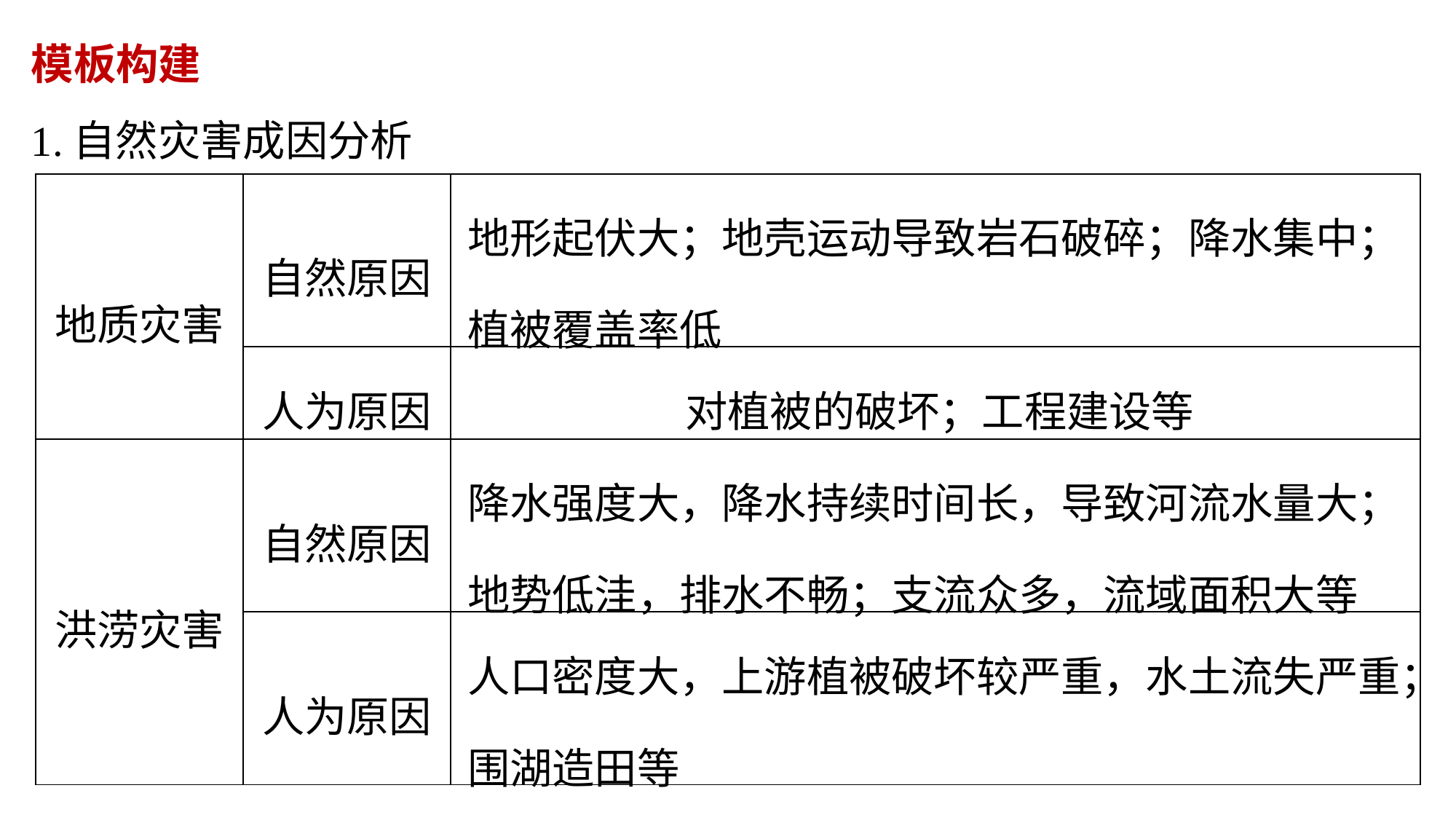

模板构建
1.自然灾害成因分析
| 地质灾害 | 自然原因 | 地形起伏大；地壳运动导致岩石破碎；降水集中；植被覆盖率低 |
| --- | --- | --- |
|  | 人为原因 | 对植被的破坏；工程建设等 |
| 洪涝灾害 | 自然原因 | 降水强度大，降水持续时间长，导致河流水量大；地势低洼，排水不畅；支流众多，流域面积大等 |
|  | 人为原因 | 人口密度大，上游植被破坏较严重，水土流失严重；围湖造田等 |